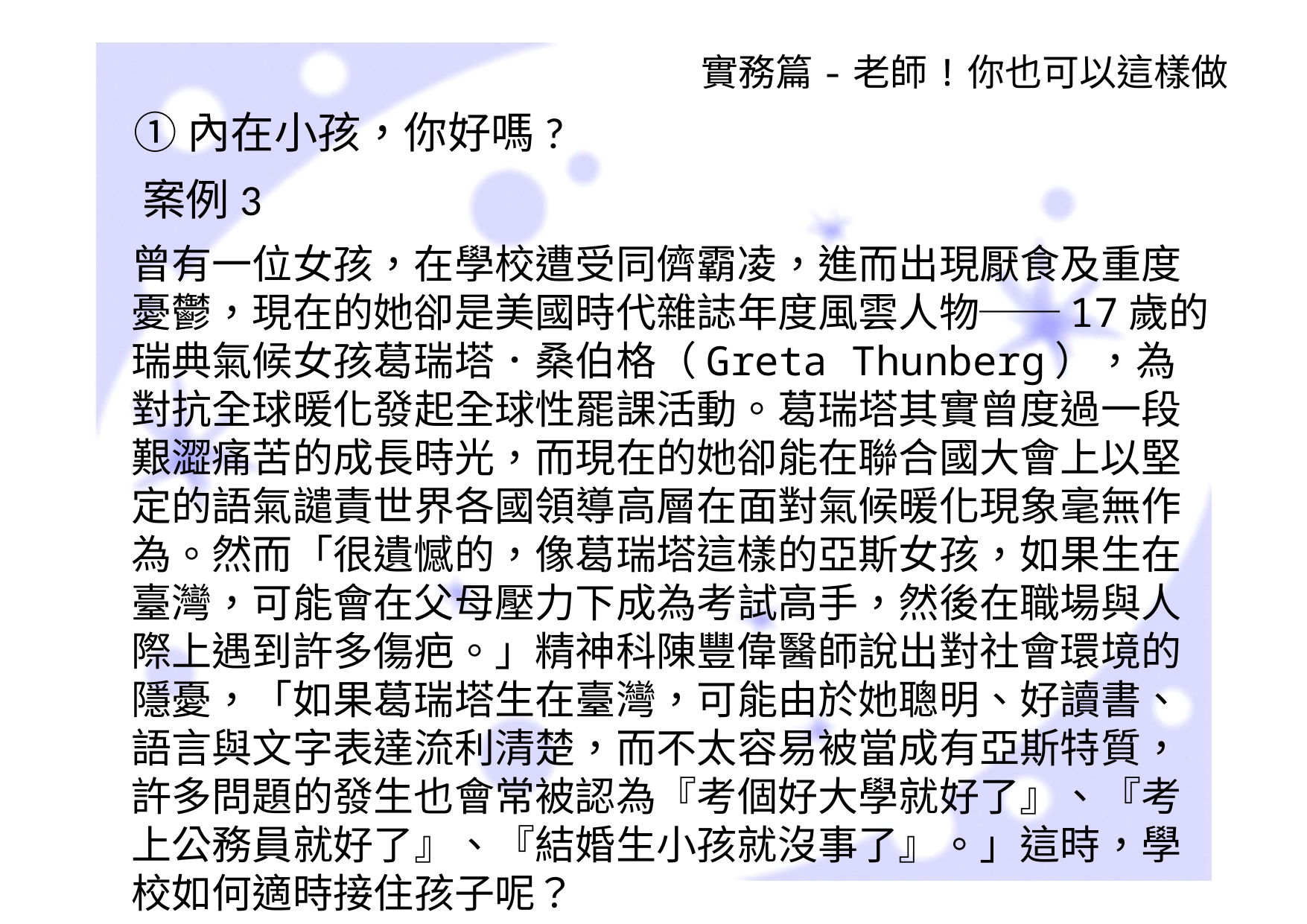

實務篇-老師!你也可以這樣做
①內在小孩，你好嗎?
案例3
曾有一位女孩，在學校遭受同儕霸凌，進而出現厭食及重度憂鬱，現在的她卻是美國時代雜誌年度風雲人物──17歲的瑞典氣候女孩葛瑞塔．桑伯格（Greta Thunberg），為對抗全球暖化發起全球性罷課活動。葛瑞塔其實曾度過一段艱澀痛苦的成長時光，而現在的她卻能在聯合國大會上以堅定的語氣譴責世界各國領導高層在面對氣候暖化現象毫無作為。然而「很遺憾的，像葛瑞塔這樣的亞斯女孩，如果生在臺灣，可能會在父母壓力下成為考試高手，然後在職場與人際上遇到許多傷疤。」精神科陳豐偉醫師說出對社會環境的隱憂，「如果葛瑞塔生在臺灣，可能由於她聰明、好讀書、語言與文字表達流利清楚，而不太容易被當成有亞斯特質，許多問題的發生也會常被認為『考個好大學就好了』、『考上公務員就好了』、『結婚生小孩就沒事了』。」這時，學校如何適時接住孩子呢？